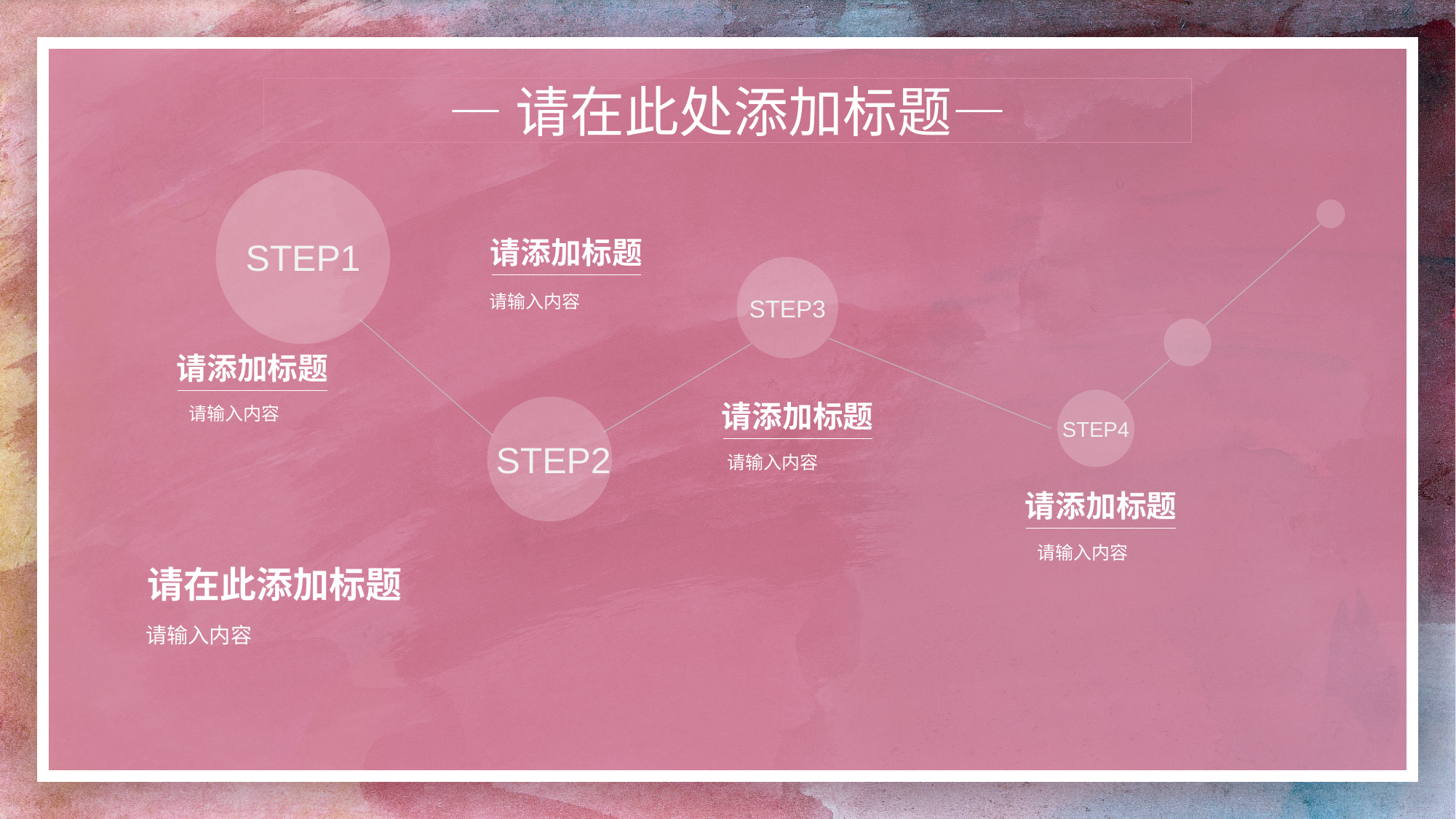

—请在此处添加标题—

STEP1

请添加标题

STEP3
请输入内容

请添加标题

STEP4
请输入内容
请添加标题

STEP2
请输入内容
请添加标题
请输入内容
请在此添加标题
请输入内容